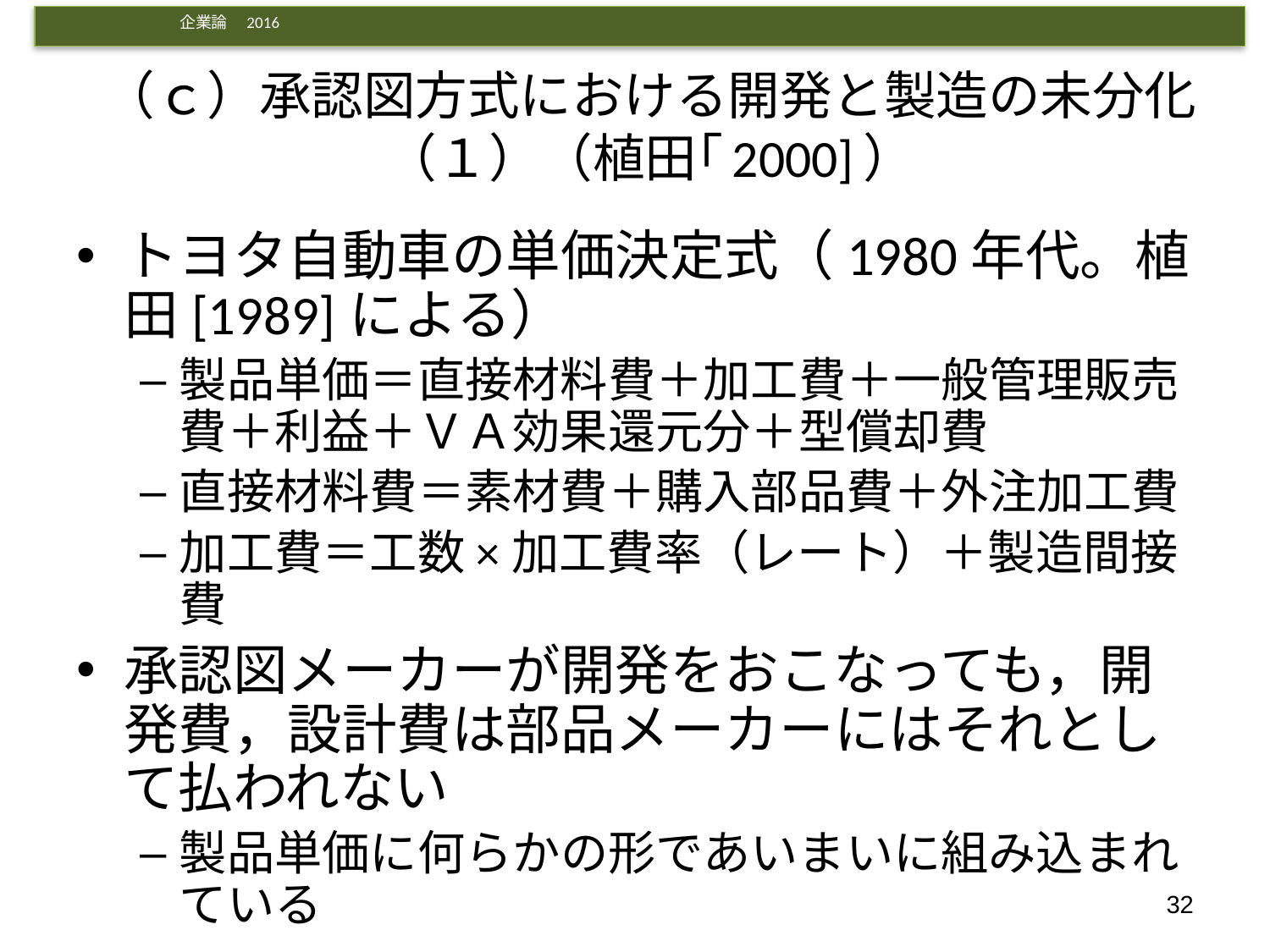

# （ｃ）承認図方式における開発と製造の未分化（１）（植田｢2000]）
トヨタ自動車の単価決定式（1980年代。植田[1989]による）
製品単価＝直接材料費＋加工費＋一般管理販売費＋利益＋ＶＡ効果還元分＋型償却費
直接材料費＝素材費＋購入部品費＋外注加工費
加工費＝工数×加工費率（レート）＋製造間接費
承認図メーカーが開発をおこなっても，開発費，設計費は部品メーカーにはそれとして払われない
製品単価に何らかの形であいまいに組み込まれている

32